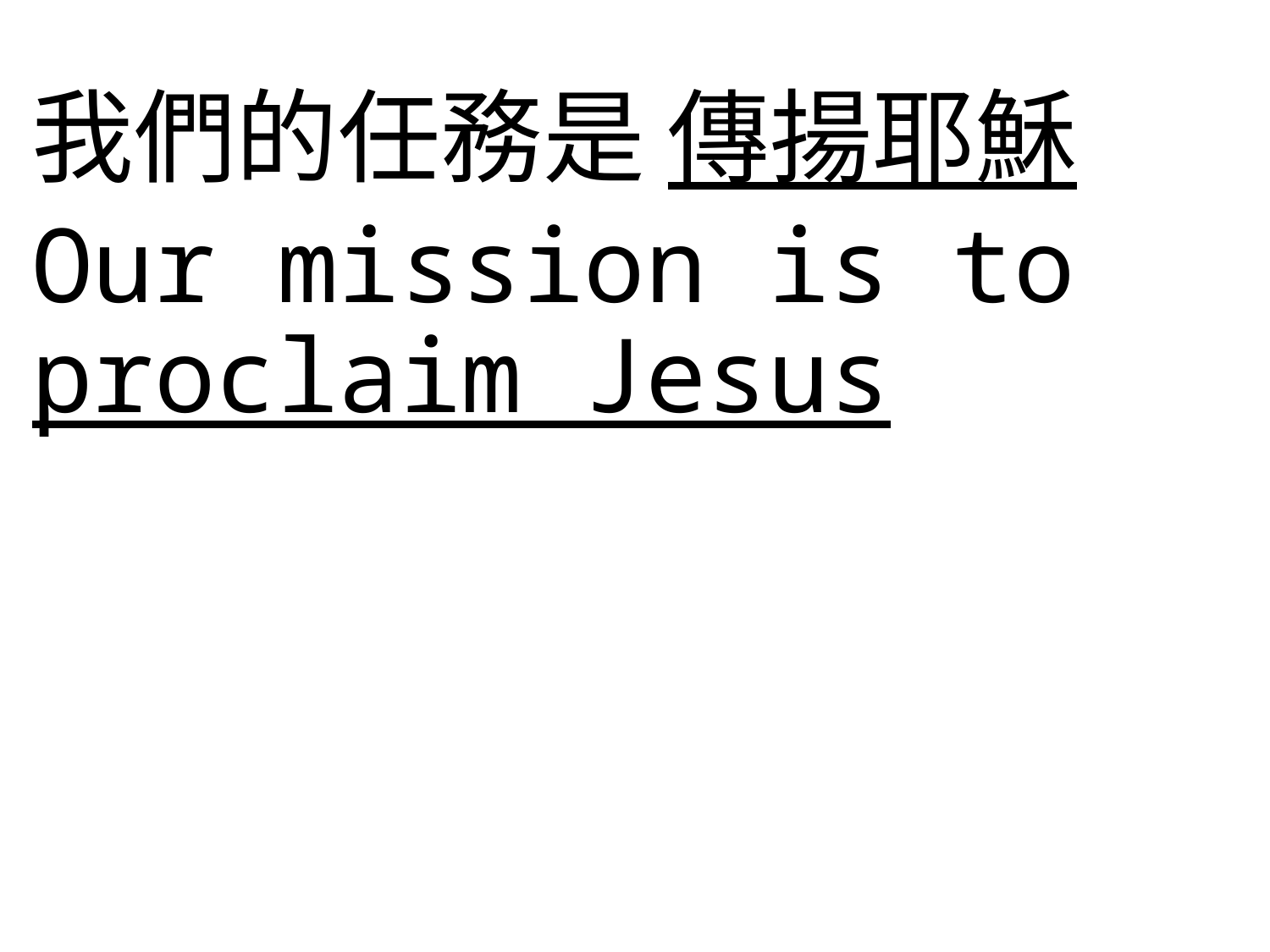

我們的任務是 傳揚耶穌
Our mission is to proclaim Jesus